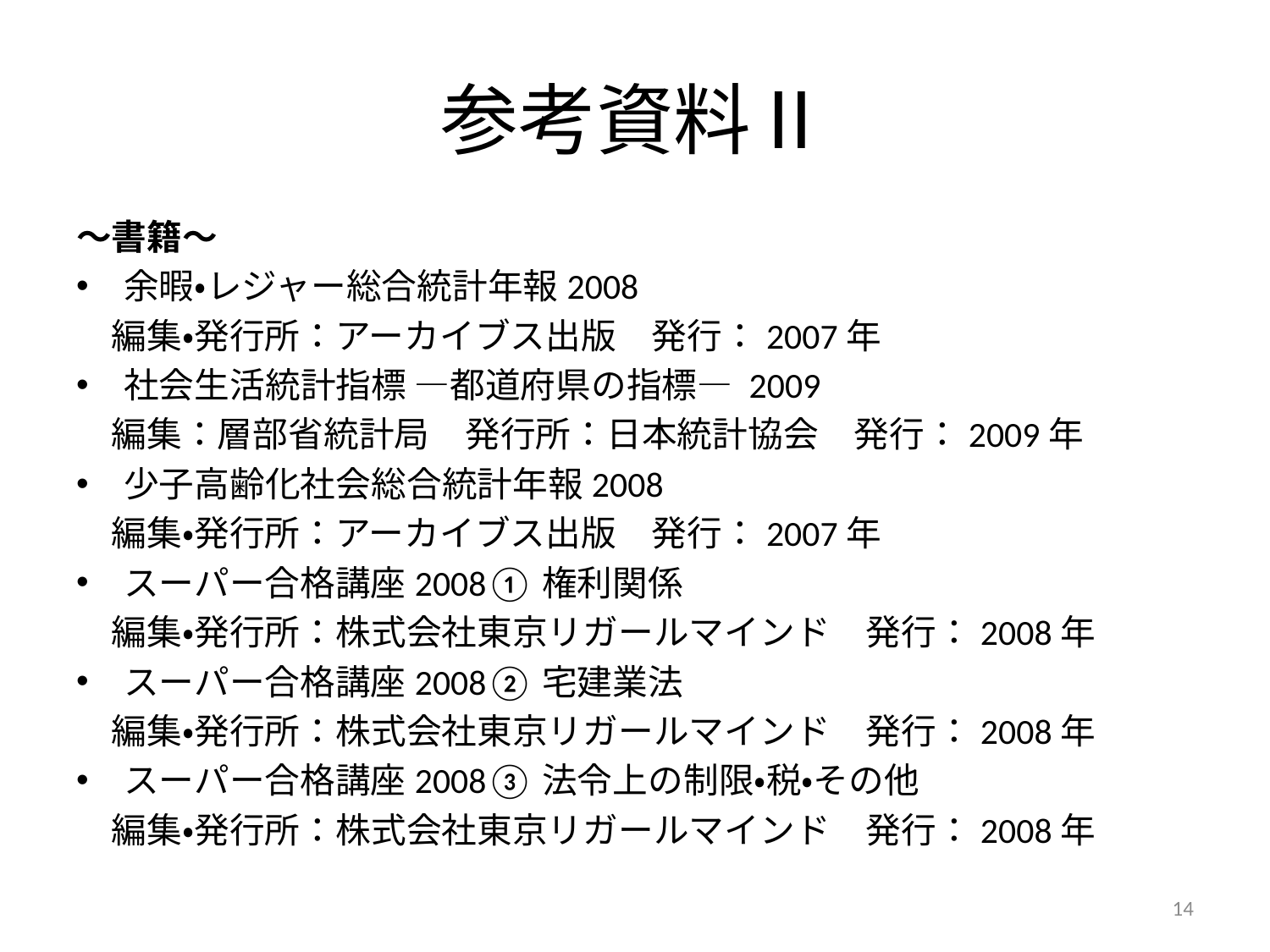

# 参考資料Ⅱ
～書籍～
余暇・レジャー総合統計年報2008
　編集・発行所：アーカイブス出版　発行：2007年
社会生活統計指標 ―都道府県の指標― 2009
　編集：層部省統計局　発行所：日本統計協会　発行：2009年
少子高齢化社会総合統計年報2008
　編集・発行所：アーカイブス出版　発行：2007年
スーパー合格講座2008①権利関係
　編集・発行所：株式会社東京リガールマインド　発行：2008年
スーパー合格講座2008②宅建業法
　編集・発行所：株式会社東京リガールマインド　発行：2008年
スーパー合格講座2008③法令上の制限・税・その他
　編集・発行所：株式会社東京リガールマインド　発行：2008年

14